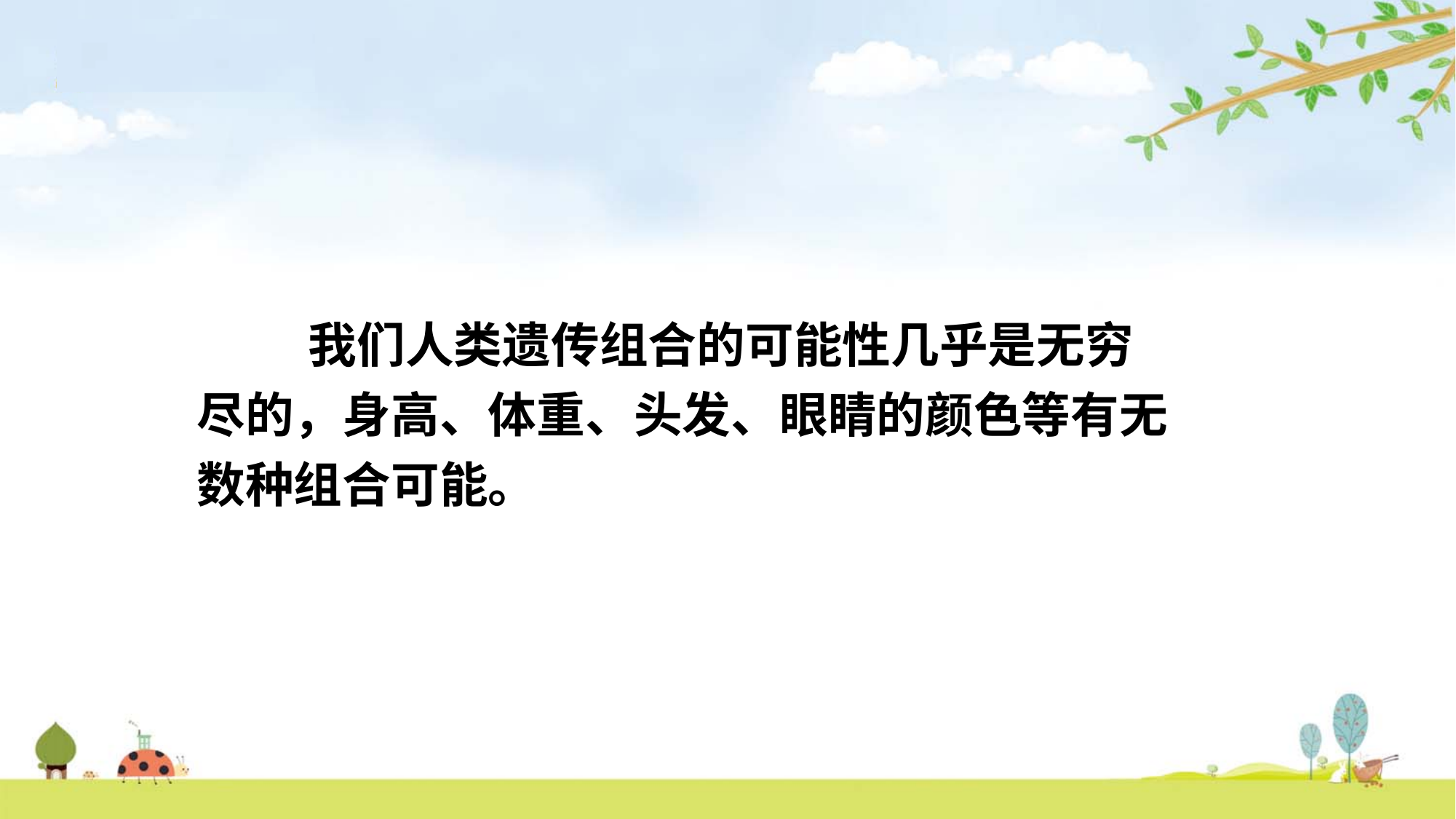

我们人类遗传组合的可能性几乎是无穷尽的，身高、体重、头发、眼睛的颜色等有无数种组合可能。